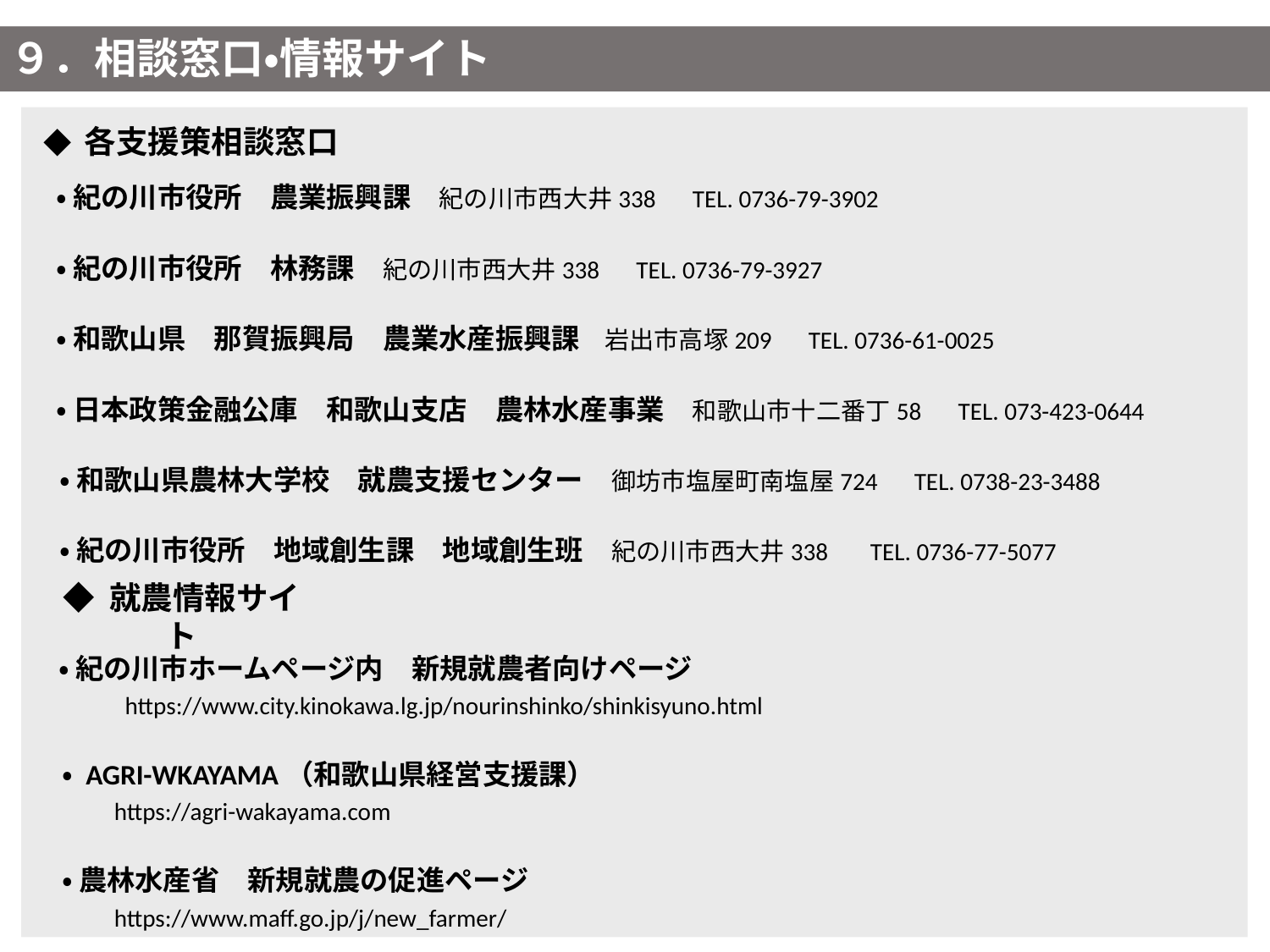

９．相談窓口・情報サイト

◆ 各支援策相談窓口
　・ 紀の川市役所　農業振興課　紀の川市西大井338　TEL. 0736-79-3902

　・ 紀の川市役所　林務課　紀の川市西大井338　TEL. 0736-79-3927

　・ 和歌山県　那賀振興局　農業水産振興課　岩出市高塚209　TEL. 0736-61-0025

　・ 日本政策金融公庫　和歌山支店　農林水産事業　和歌山市十二番丁58　TEL. 073-423-0644

　・ 和歌山県農林大学校　就農支援センター　御坊市塩屋町南塩屋724　TEL. 0738-23-3488

　・ 紀の川市役所　地域創生課　地域創生班　紀の川市西大井338 　TEL. 0736-77-5077

◆ 就農情報サイト
　・ 紀の川市ホームページ内　新規就農者向けページ
　　　https://www.city.kinokawa.lg.jp/nourinshinko/shinkisyuno.html

　・ AGRI-WKAYAMA（和歌山県経営支援課）
　　　https://agri-wakayama.com

　・ 農林水産省　新規就農の促進ページ
　　　https://www.maff.go.jp/j/new_farmer/